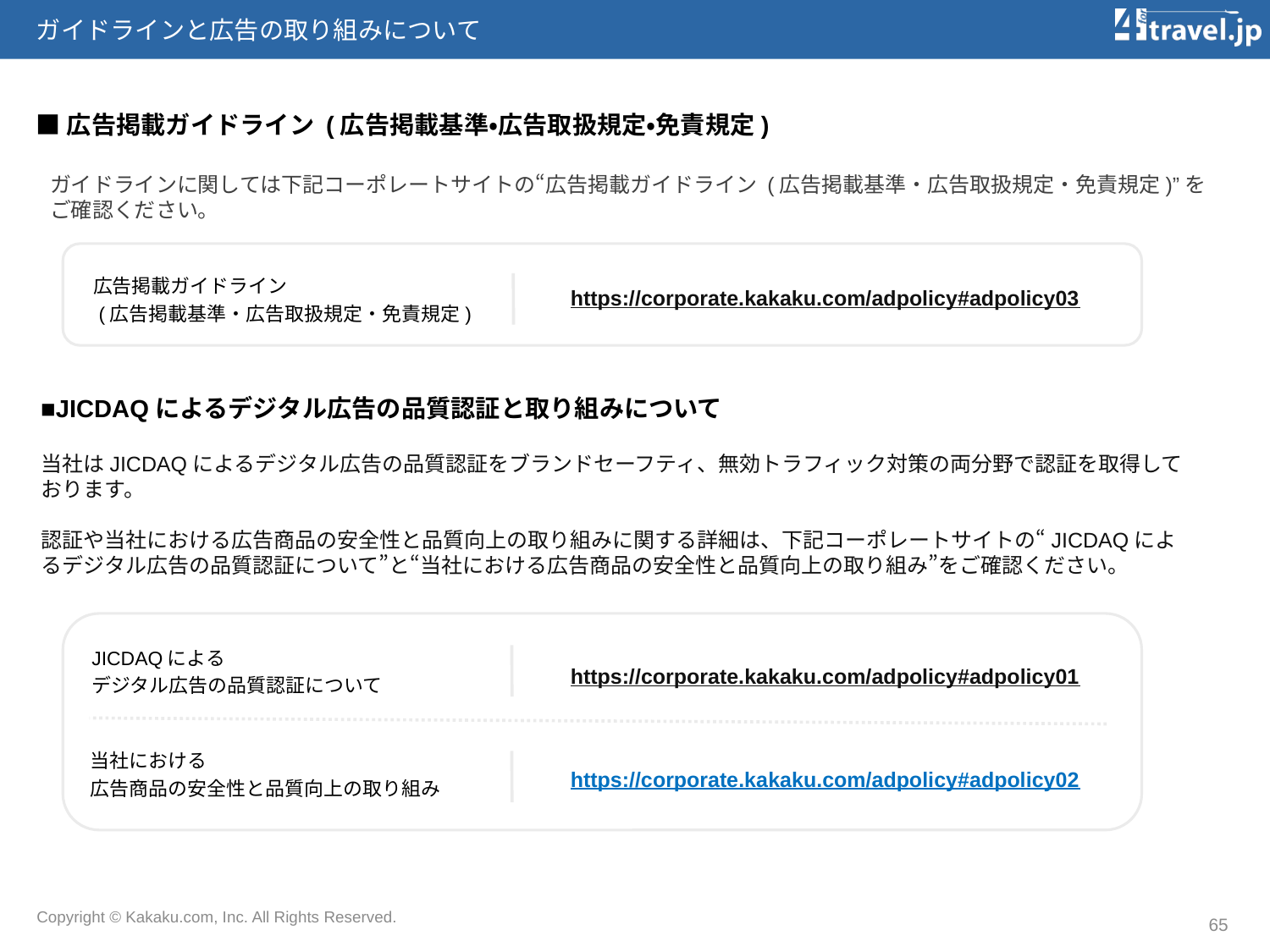

ガイドラインと広告の取り組みについて
■広告掲載ガイドライン (広告掲載基準・広告取扱規定・免責規定)​
ガイドラインに関しては下記コーポレートサイトの​“広告掲載ガイドライン (広告掲載基準・広告取扱規定・免責規定)”を
ご確認ください​。

https://corporate.kakaku.com/adpolicy#adpolicy03​
広告掲載ガイドライン
 (広告掲載基準・広告取扱規定・免責規定)
■JICDAQによるデジタル広告の品質認証と取り組みについて​
当社はJICDAQによるデジタル広告の品質認証を​ブランドセーフティ、無効トラフィック対策の両分野で認証を取得して
おります。​
​
認証や当社における広告商品の安全性と品質向上の取り組みに関する詳細は、​下記コーポレートサイトの“JICDAQによるデジタル広告の品質認証について”と​“当社における広告商品の安全性と品質向上の取り組み”をご確認ください。​

JICDAQによる
デジタル広告の品質認証について
https://corporate.kakaku.com/adpolicy#adpolicy01​
当社における
広告商品の安全性と品質向上の取り組み
https://corporate.kakaku.com/adpolicy#adpolicy02
Copyright © Kakaku.com, Inc. All Rights Reserved.
65